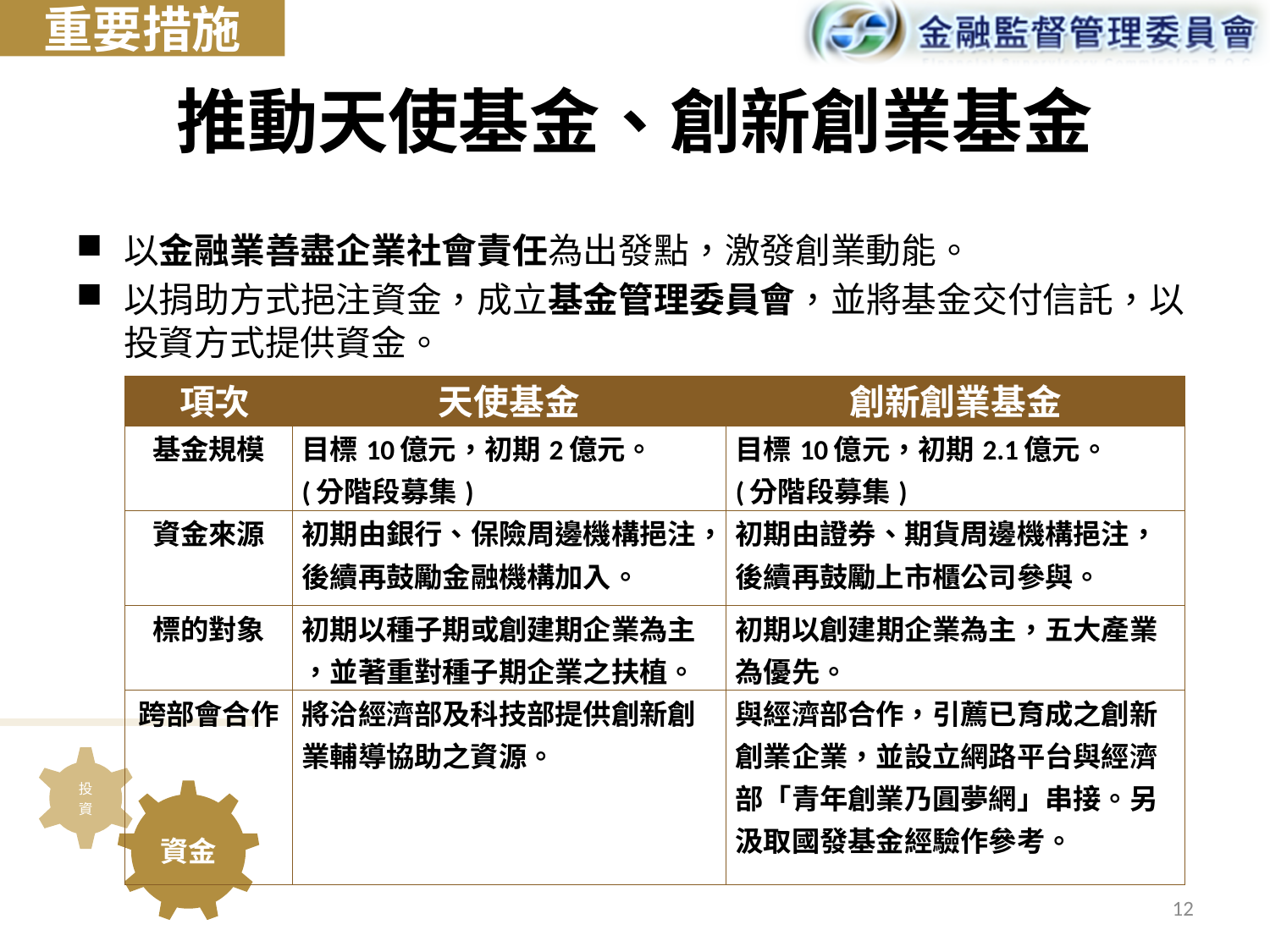

重要措施
# 推動天使基金、創新創業基金
以金融業善盡企業社會責任為出發點，激發創業動能。
以捐助方式挹注資金，成立基金管理委員會，並將基金交付信託，以投資方式提供資金。

| 項次 | 天使基金 | 創新創業基金 |
| --- | --- | --- |
| 基金規模 | 目標10億元，初期2億元。 (分階段募集) | 目標10億元，初期2.1億元。 (分階段募集) |
| 資金來源 | 初期由銀行、保險周邊機構挹注，後續再鼓勵金融機構加入。 | 初期由證券、期貨周邊機構挹注，後續再鼓勵上市櫃公司參與。 |
| 標的對象 | 初期以種子期或創建期企業為主 ，並著重對種子期企業之扶植。 | 初期以創建期企業為主，五大產業為優先。 |
| 跨部會合作 | 將洽經濟部及科技部提供創新創業輔導協助之資源。 | 與經濟部合作，引薦已育成之創新創業企業，並設立網路平台與經濟部「青年創業乃圓夢網」串接。另汲取國發基金經驗作參考。 |
12
資金
投資
12